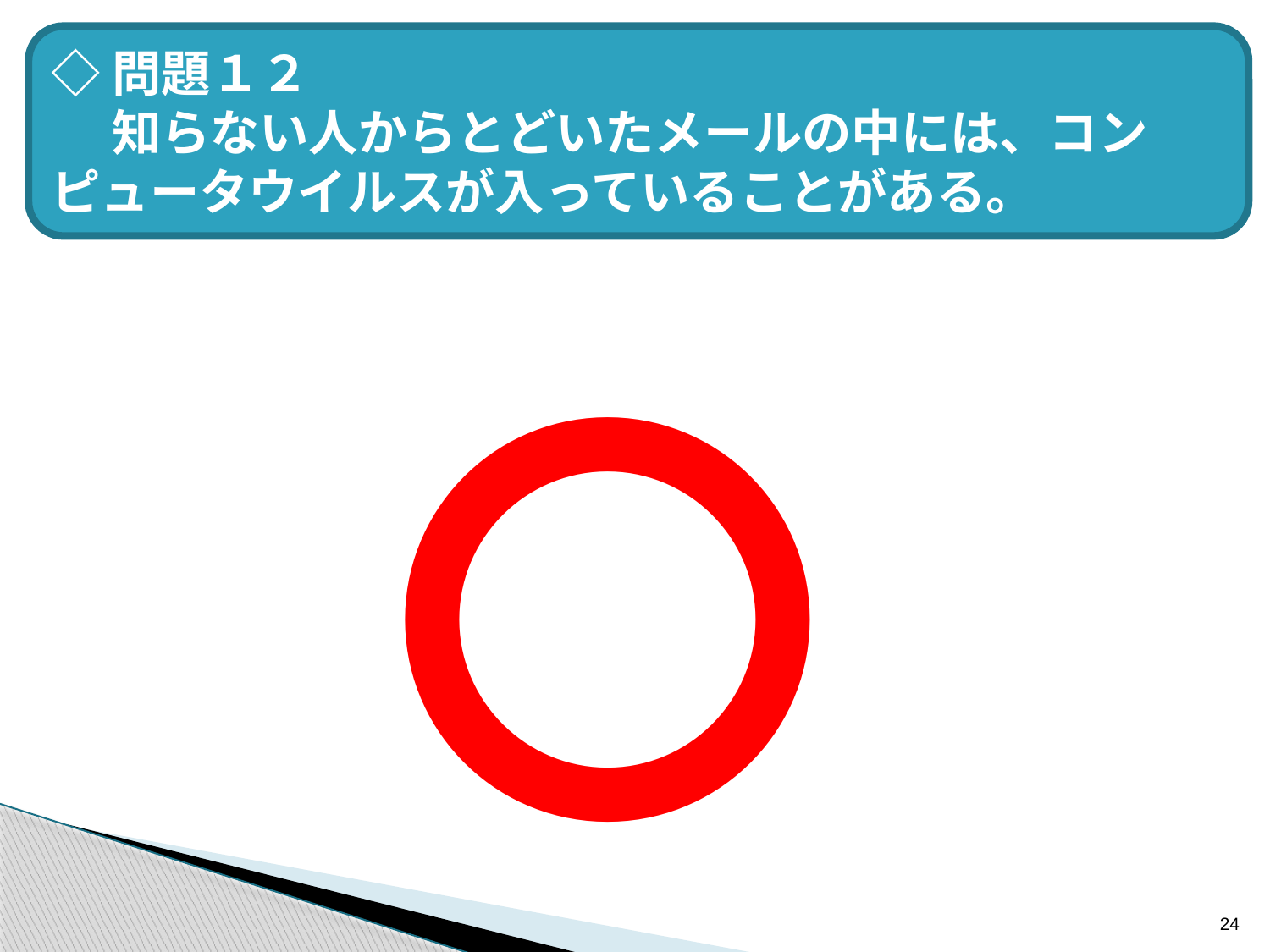

◇問題１２
　 知らない人からとどいたメールの中には、コンピュータウイルスが入っていることがある。

〇

24